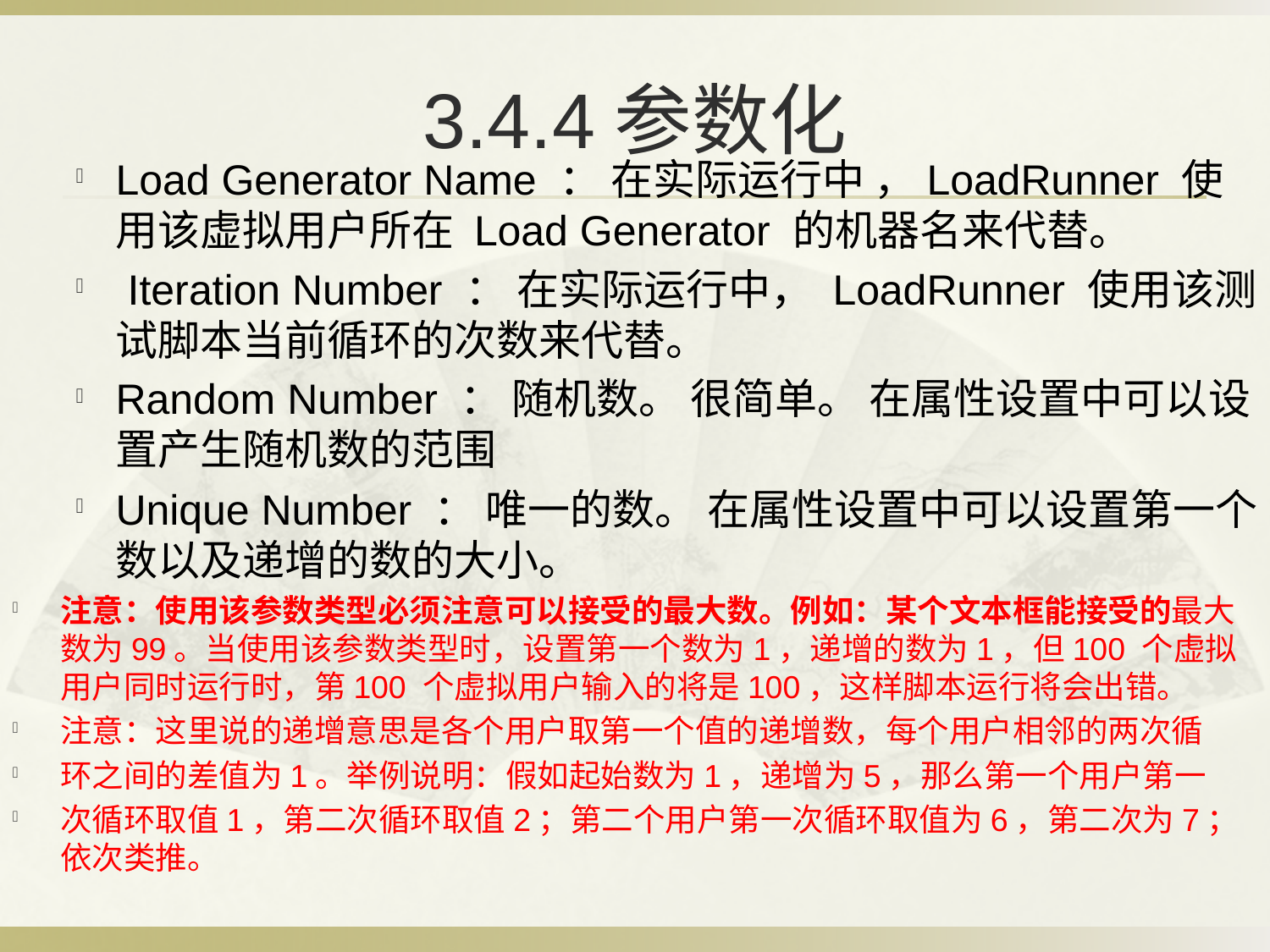

# 3.4.4参数化
Load Generator Name ： 在实际运行中 ，LoadRunner 使用该虚拟用户所在 Load Generator 的机器名来代替。
 Iteration Number ： 在实际运行中， LoadRunner 使用该测试脚本当前循环的次数来代替。
Random Number ： 随机数。 很简单。 在属性设置中可以设置产生随机数的范围
Unique Number ： 唯一的数。 在属性设置中可以设置第一个数以及递增的数的大小。
注意：使用该参数类型必须注意可以接受的最大数。例如：某个文本框能接受的最大数为99。当使用该参数类型时，设置第一个数为1，递增的数为1，但100 个虚拟用户同时运行时，第100 个虚拟用户输入的将是100，这样脚本运行将会出错。
注意：这里说的递增意思是各个用户取第一个值的递增数，每个用户相邻的两次循
环之间的差值为1。举例说明：假如起始数为1，递增为5，那么第一个用户第一
次循环取值1，第二次循环取值2；第二个用户第一次循环取值为6，第二次为7；依次类推。